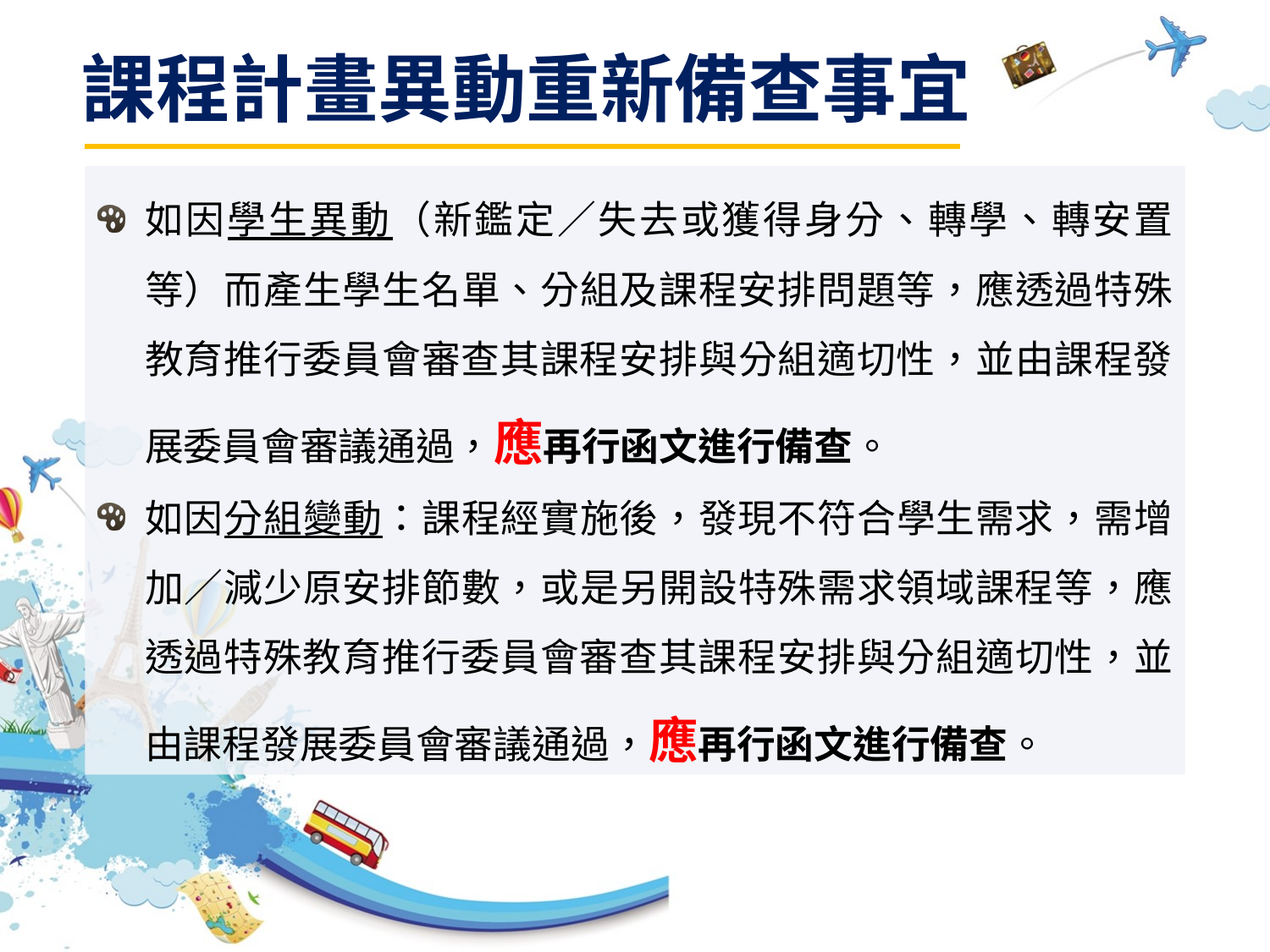

課程計畫異動重新備查事宜
如因學生異動（新鑑定／失去或獲得身分、轉學、轉安置等）而產生學生名單、分組及課程安排問題等，應透過特殊教育推行委員會審查其課程安排與分組適切性，並由課程發展委員會審議通過，應再行函文進行備查。
如因分組變動：課程經實施後，發現不符合學生需求，需增加／減少原安排節數，或是另開設特殊需求領域課程等，應透過特殊教育推行委員會審查其課程安排與分組適切性，並由課程發展委員會審議通過，應再行函文進行備查。